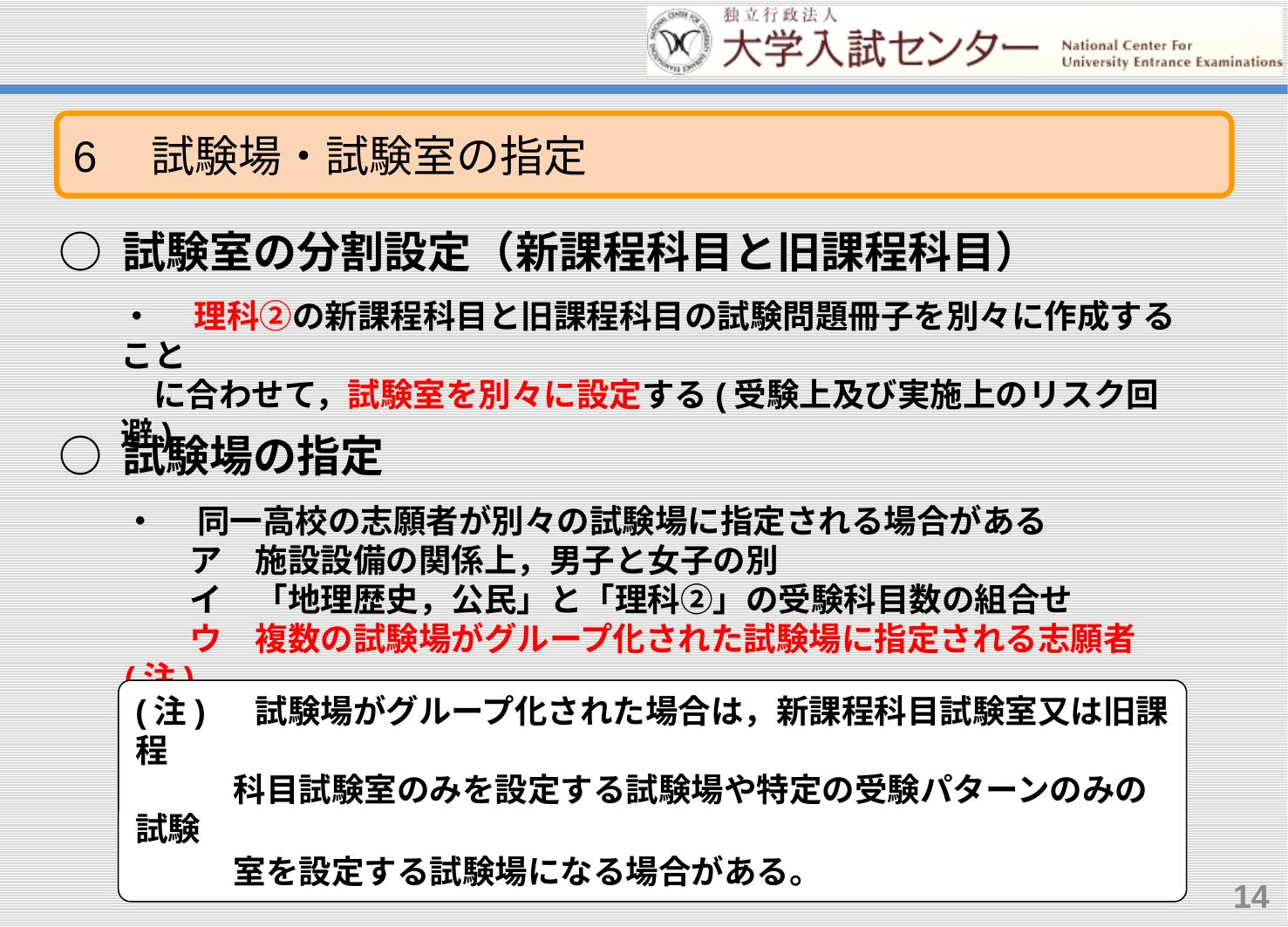

6　試験場・試験室の指定
○ 試験室の分割設定（新課程科目と旧課程科目）

・　 理科②の新課程科目と旧課程科目の試験問題冊子を別々に作成すること
　に合わせて，試験室を別々に設定する(受験上及び実施上のリスク回避)
○ 試験場の指定
・ 　同一高校の志願者が別々の試験場に指定される場合がある
　　ア　施設設備の関係上，男子と女子の別
　　イ　「地理歴史，公民」と「理科②」の受験科目数の組合せ
　　ウ　複数の試験場がグループ化された試験場に指定される志願者(注)
(注) 　試験場がグループ化された場合は，新課程科目試験室又は旧課程
　　　科目試験室のみを設定する試験場や特定の受験パターンのみの試験
　　　室を設定する試験場になる場合がある。
14